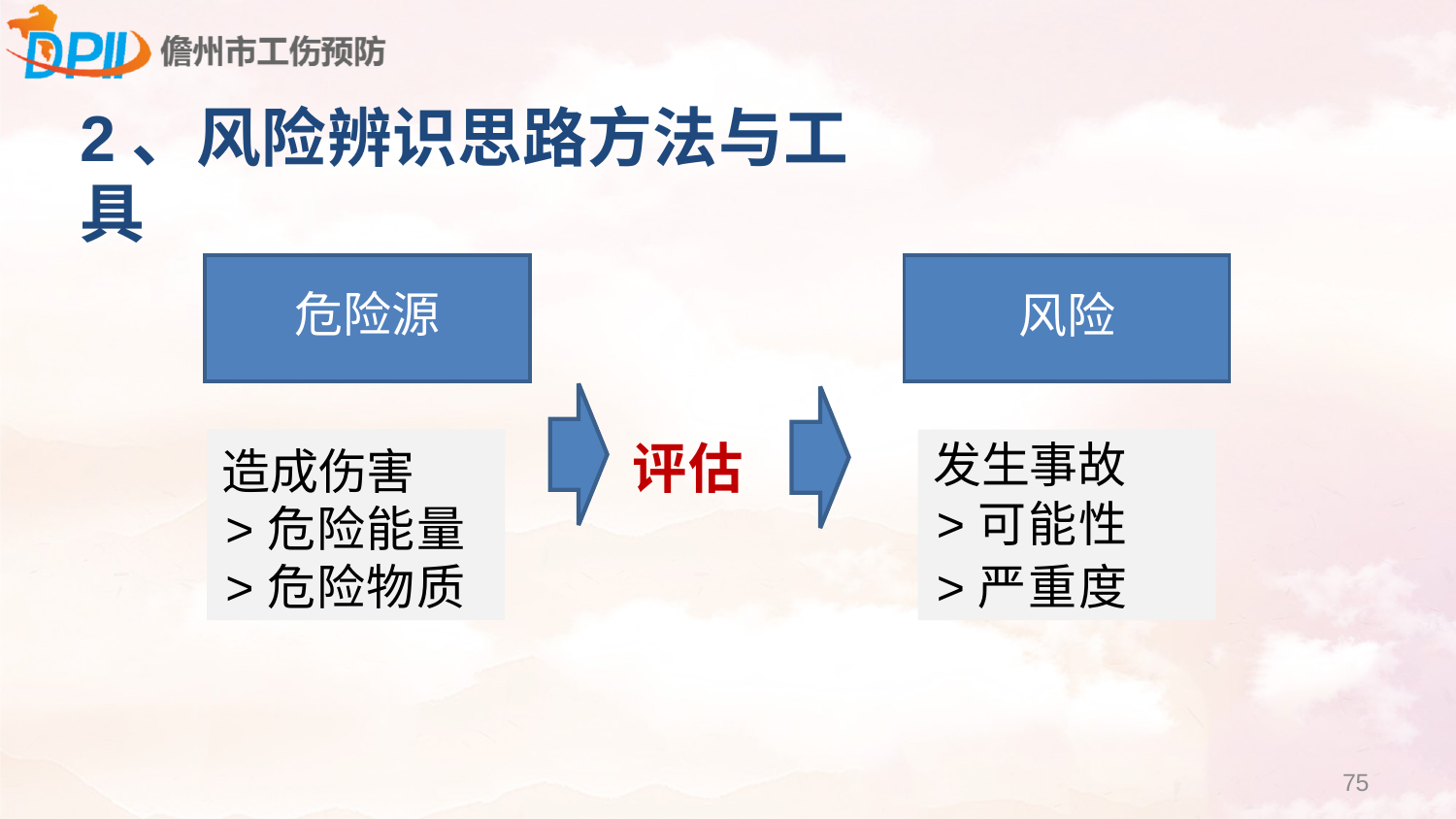

2、风险辨识思路方法与工具
| 危险源 |
| --- |
| 风险 |
| --- |

造成伤害
>危险能量
>危险物质

发生事故
>可能性
>严重度

评估

75